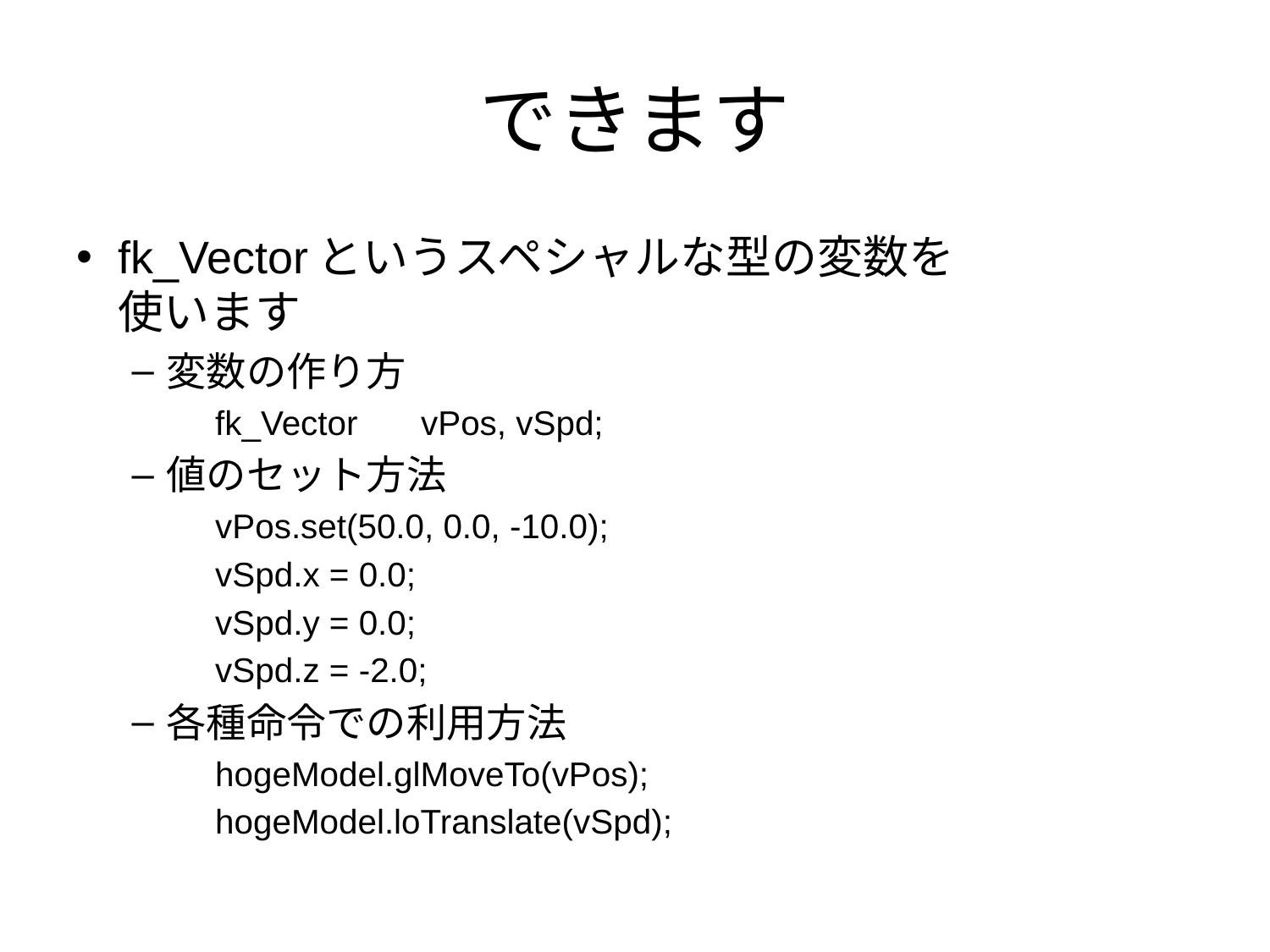

# できます
fk_Vectorというスペシャルな型の変数を
使います
変数の作り方
	fk_Vector	vPos, vSpd;
値のセット方法
	vPos.set(50.0, 0.0, -10.0);
	vSpd.x = 0.0;
	vSpd.y = 0.0;
	vSpd.z = -2.0;
各種命令での利用方法
	hogeModel.glMoveTo(vPos);
	hogeModel.loTranslate(vSpd);